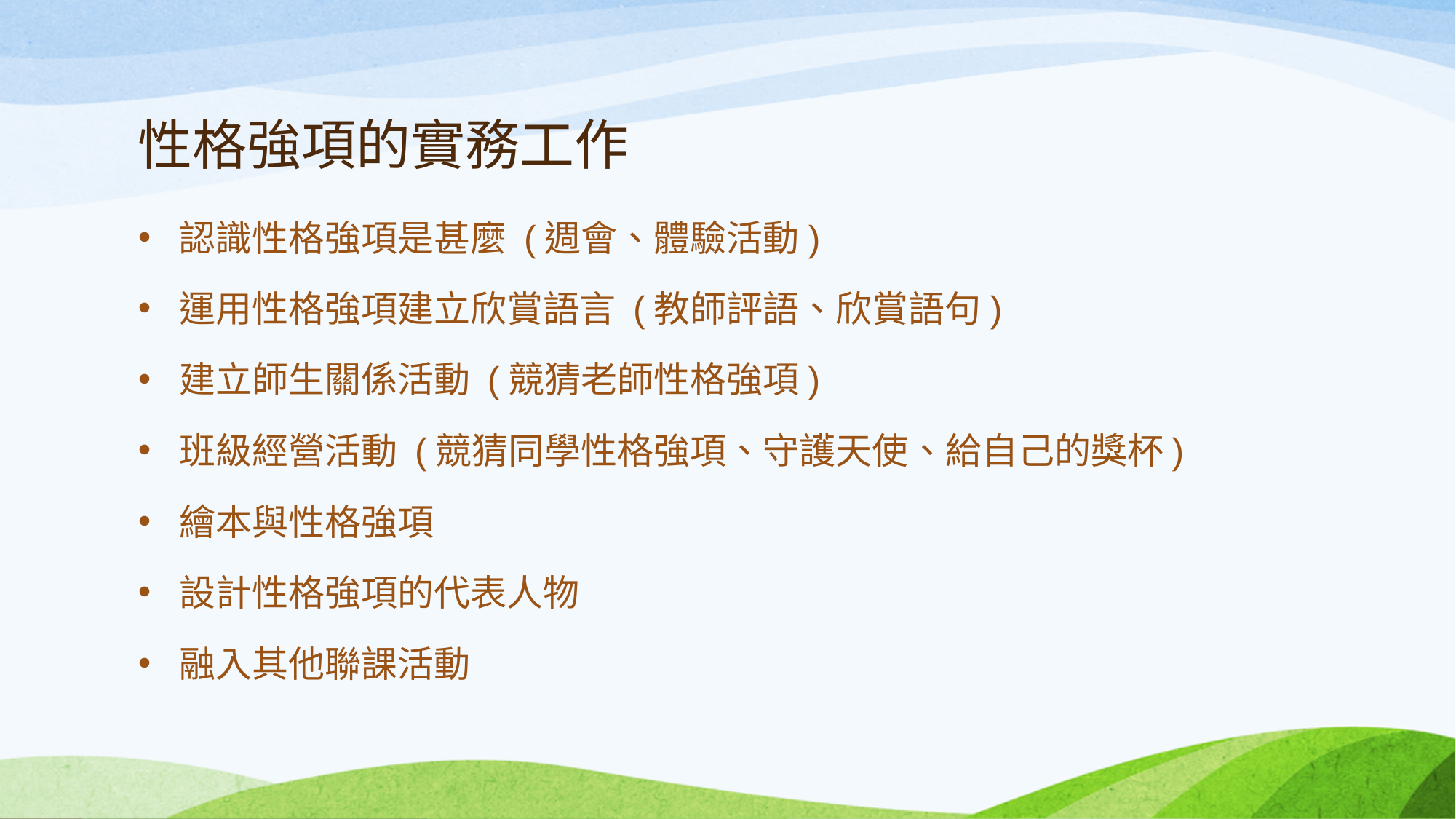

# 性格強項的實務工作
認識性格強項是甚麼 (週會、體驗活動)
運用性格強項建立欣賞語言 (教師評語、欣賞語句)
建立師生關係活動 (競猜老師性格強項)
班級經營活動 (競猜同學性格強項、守護天使、給自己的獎杯)
繪本與性格強項
設計性格強項的代表人物
融入其他聯課活動